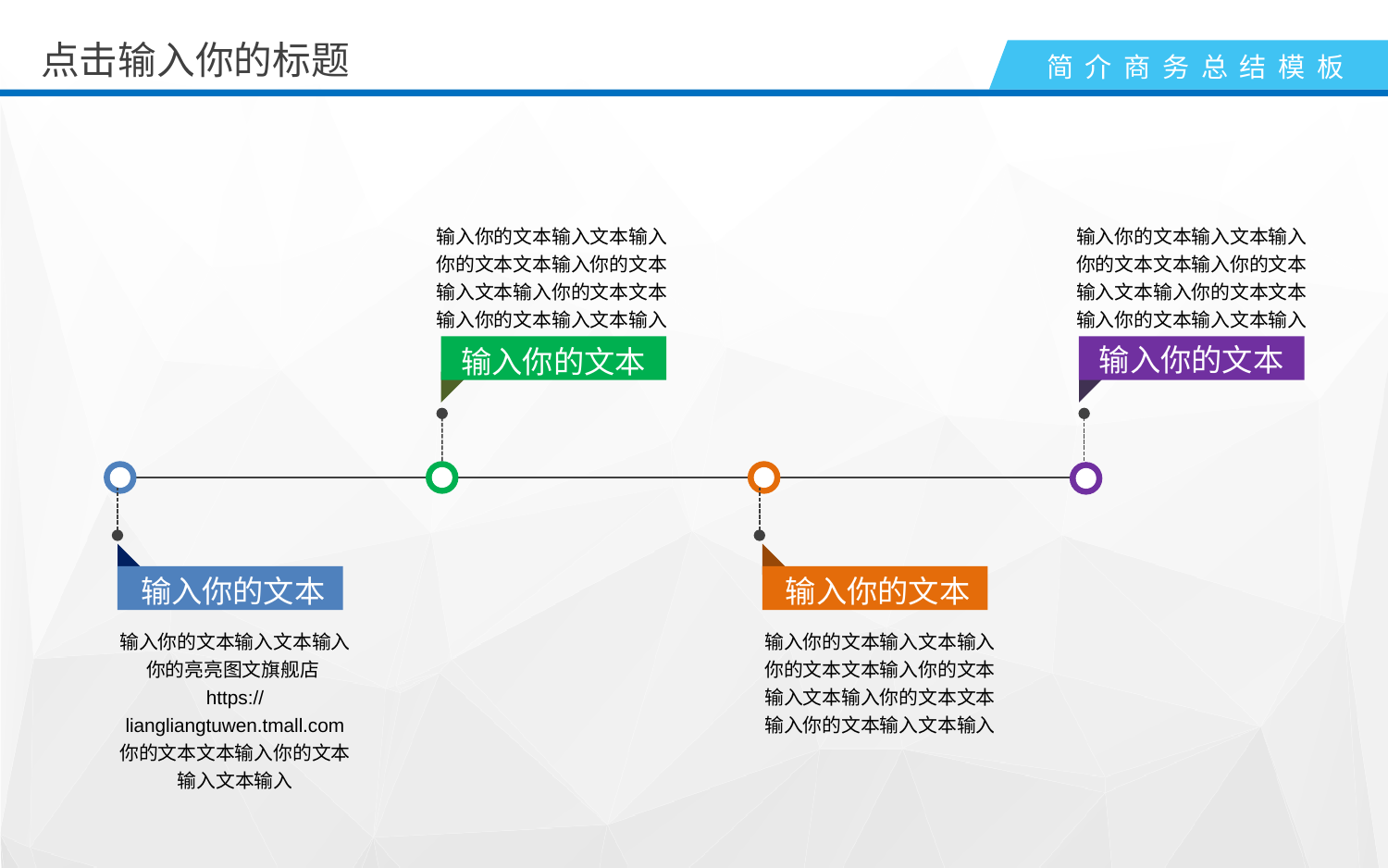

点击输入你的标题
输入你的文本输入文本输入你的文本文本输入你的文本输入文本输入你的文本文本输入你的文本输入文本输入
输入你的文本输入文本输入你的文本文本输入你的文本输入文本输入你的文本文本输入你的文本输入文本输入
输入你的文本

输入你的文本

输入你的文本

输入你的文本
输入你的文本输入文本输入你的亮亮图文旗舰店https://liangliangtuwen.tmall.com
你的文本文本输入你的文本输入文本输入

输入你的文本输入文本输入你的文本文本输入你的文本输入文本输入你的文本文本输入你的文本输入文本输入